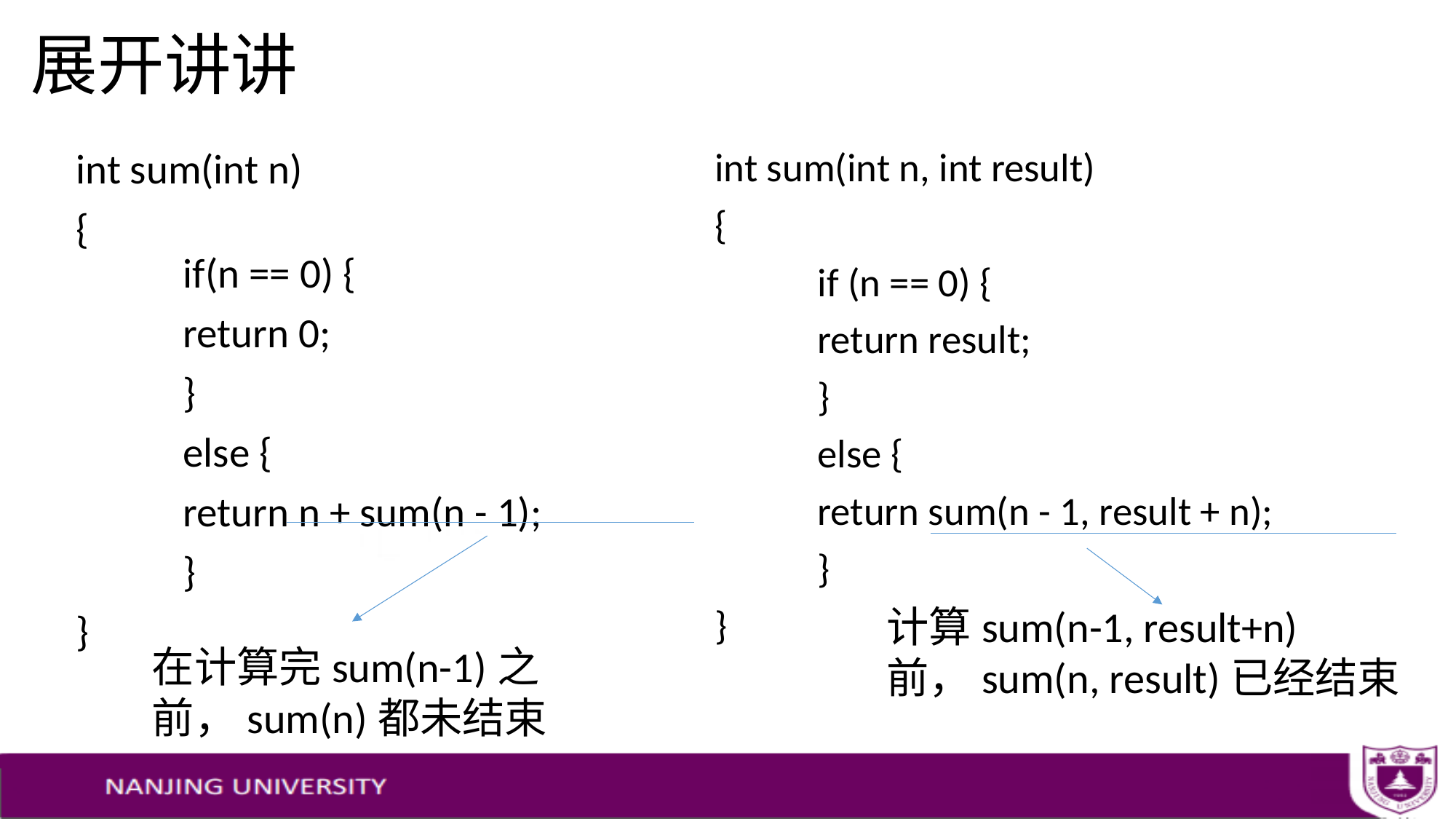

# 展开讲讲
int sum(int n)
{
	if(n == 0) {
		return 0;
	}
	else {
		return n + sum(n - 1);
	}
}
int sum(int n, int result)
{
	if (n == 0) {
		return result;
	}
	else {
		return sum(n - 1, result + n);
	}
}
计算sum(n-1, result+n)前，sum(n, result)已经结束
在计算完sum(n-1)之前，sum(n)都未结束